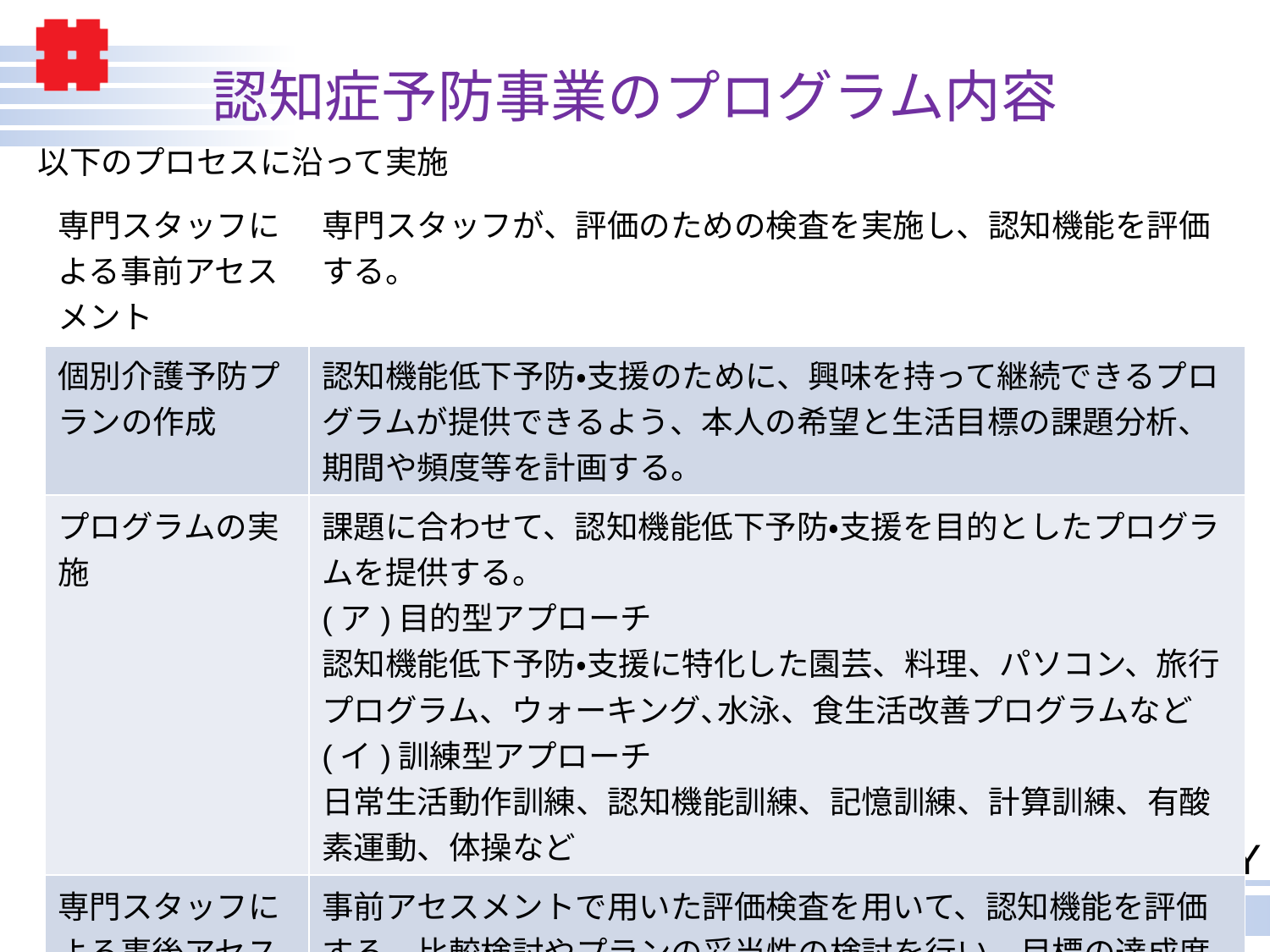

# 認知症予防事業のプログラム内容
以下のプロセスに沿って実施
| 専門スタッフによる事前アセスメント | 専門スタッフが、評価のための検査を実施し、認知機能を評価する。 |
| --- | --- |
| 個別介護予防プランの作成 | 認知機能低下予防・支援のために、興味を持って継続できるプログラムが提供できるよう、本人の希望と生活目標の課題分析、期間や頻度等を計画する。 |
| プログラムの実施 | 課題に合わせて、認知機能低下予防・支援を目的としたプログラムを提供する。 (ア)目的型アプローチ 認知機能低下予防・支援に特化した園芸、料理、パソコン、旅行プログラム、ウォーキング､水泳、食生活改善プログラムなど (イ)訓練型アプローチ 日常生活動作訓練、認知機能訓練、記憶訓練、計算訓練、有酸素運動、体操など |
| 専門スタッフによる事後アセスメント | 事前アセスメントで用いた評価検査を用いて、認知機能を評価する。比較検討やプランの妥当性の検討を行い、目標の達成度合と客観的状態を評価する。 |